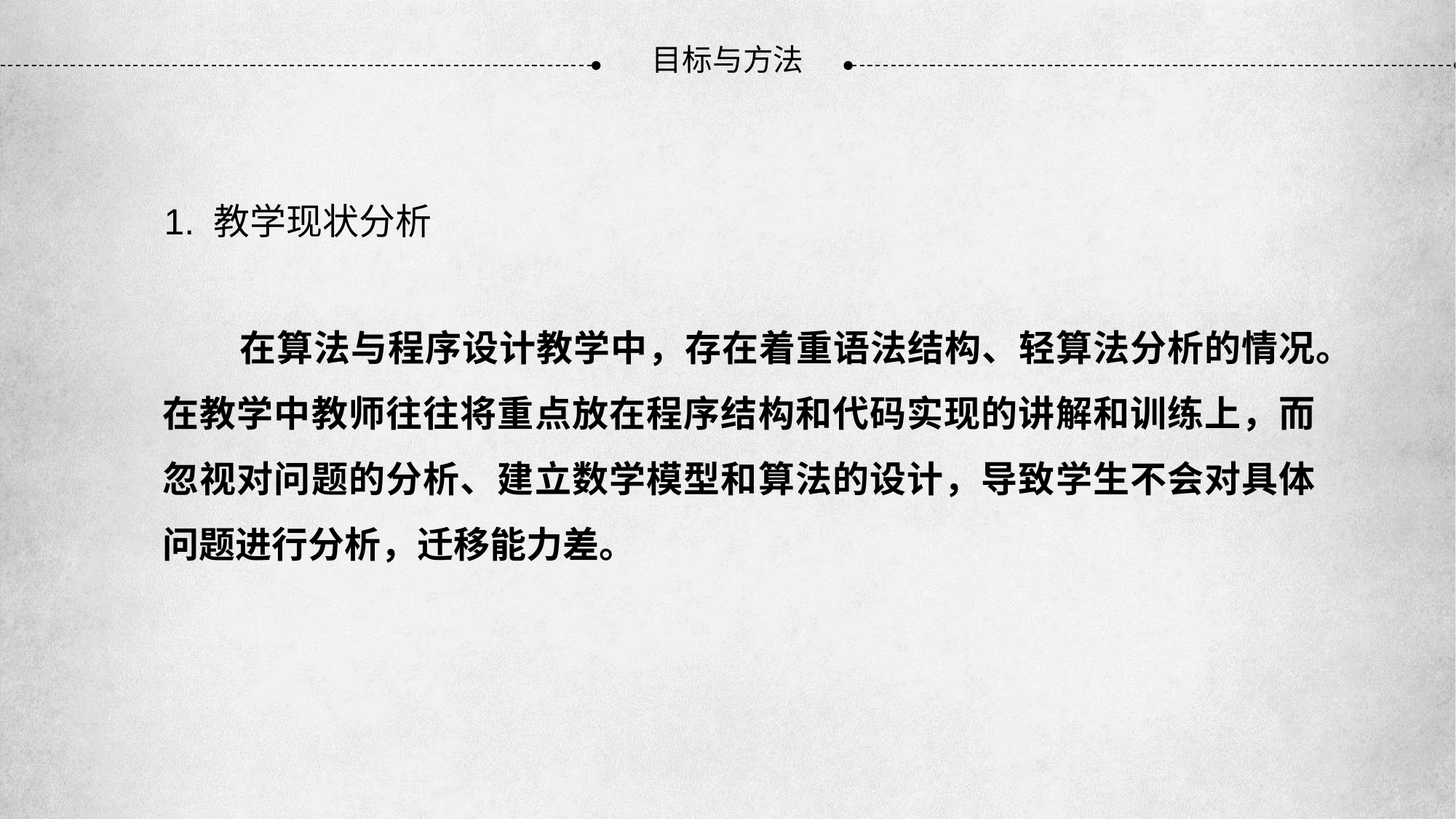

目标与方法
 1. 教学现状分析
    在算法与程序设计教学中，存在着重语法结构、轻算法分析的情况。在教学中教师往往将重点放在程序结构和代码实现的讲解和训练上，而忽视对问题的分析、建立数学模型和算法的设计，导致学生不会对具体问题进行分析，迁移能力差。